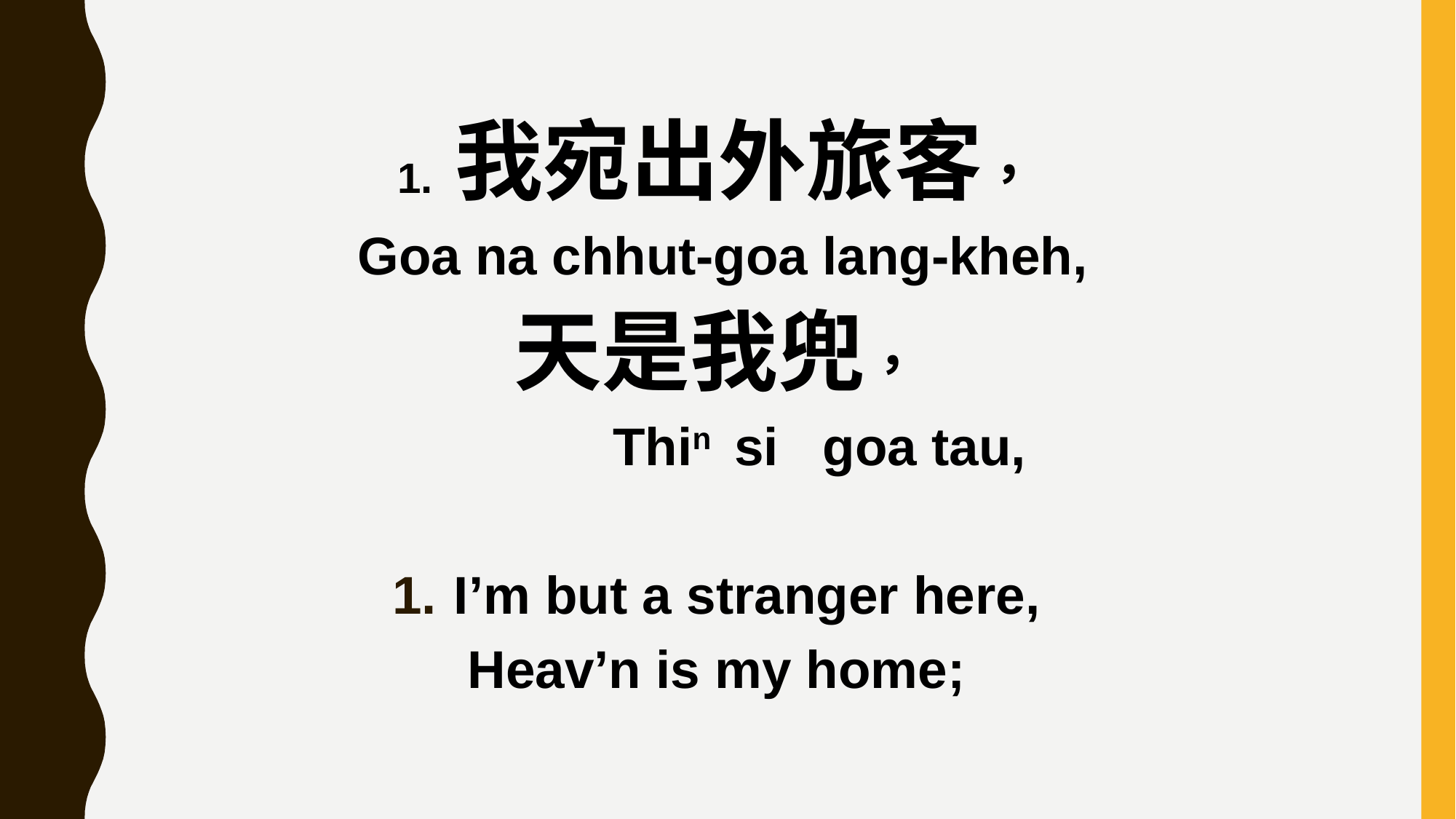

1. 我宛出外旅客，
 Goa na chhut-goa lang-kheh,
天是我兜，
                              Thin  si   goa tau,

I’m but a stranger here,
Heav’n is my home;